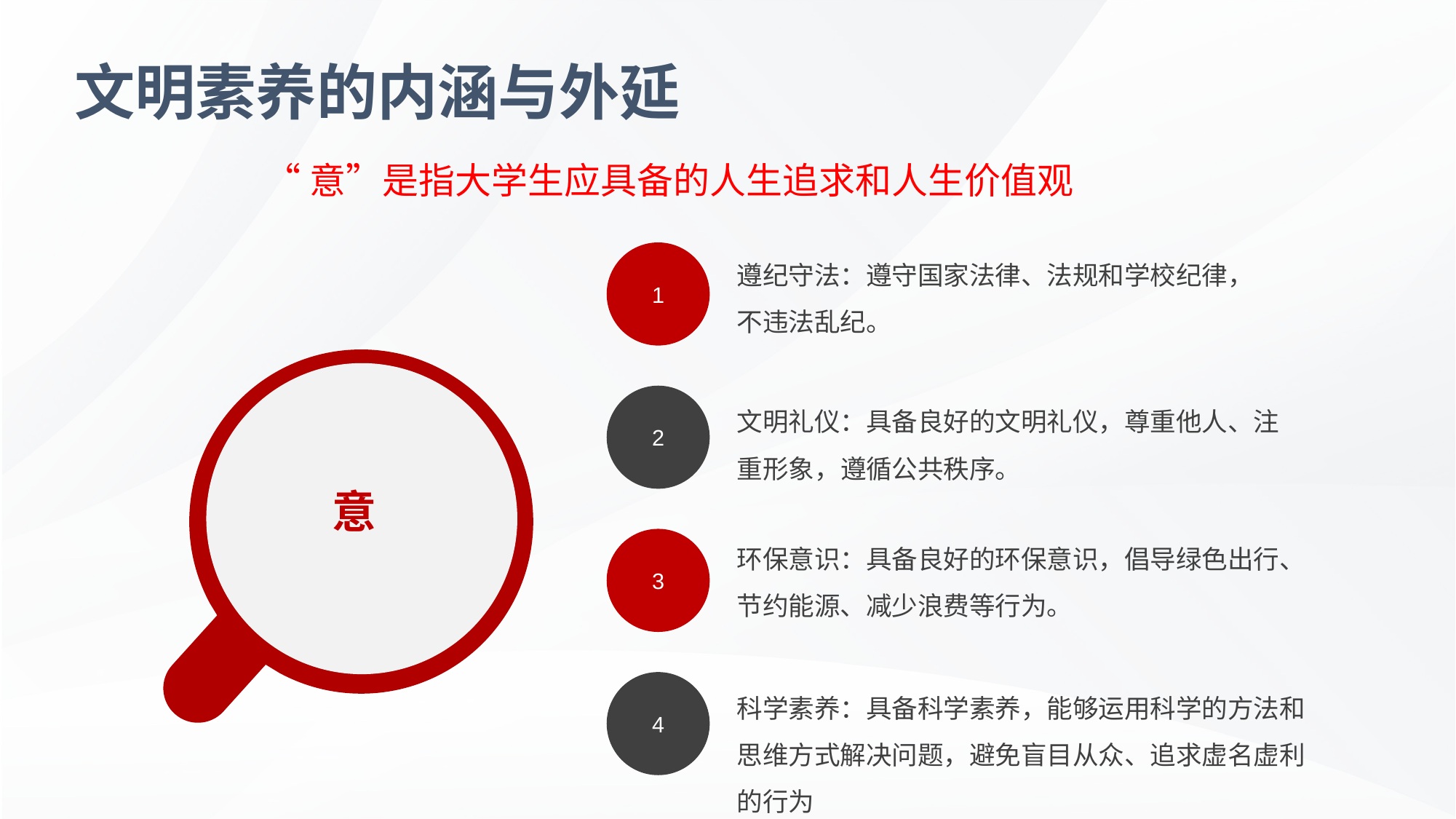

文明素养的内涵与外延
“意”是指大学生应具备的人生追求和人生价值观

遵纪守法：遵守国家法律、法规和学校纪律，不违法乱纪。
1

文明礼仪：具备良好的文明礼仪，尊重他人、注重形象，遵循公共秩序。
2
意
环保意识：具备良好的环保意识，倡导绿色出行、节约能源、减少浪费等行为。
3
科学素养：具备科学素养，能够运用科学的方法和思维方式解决问题，避免盲目从众、追求虚名虚利的行为
4